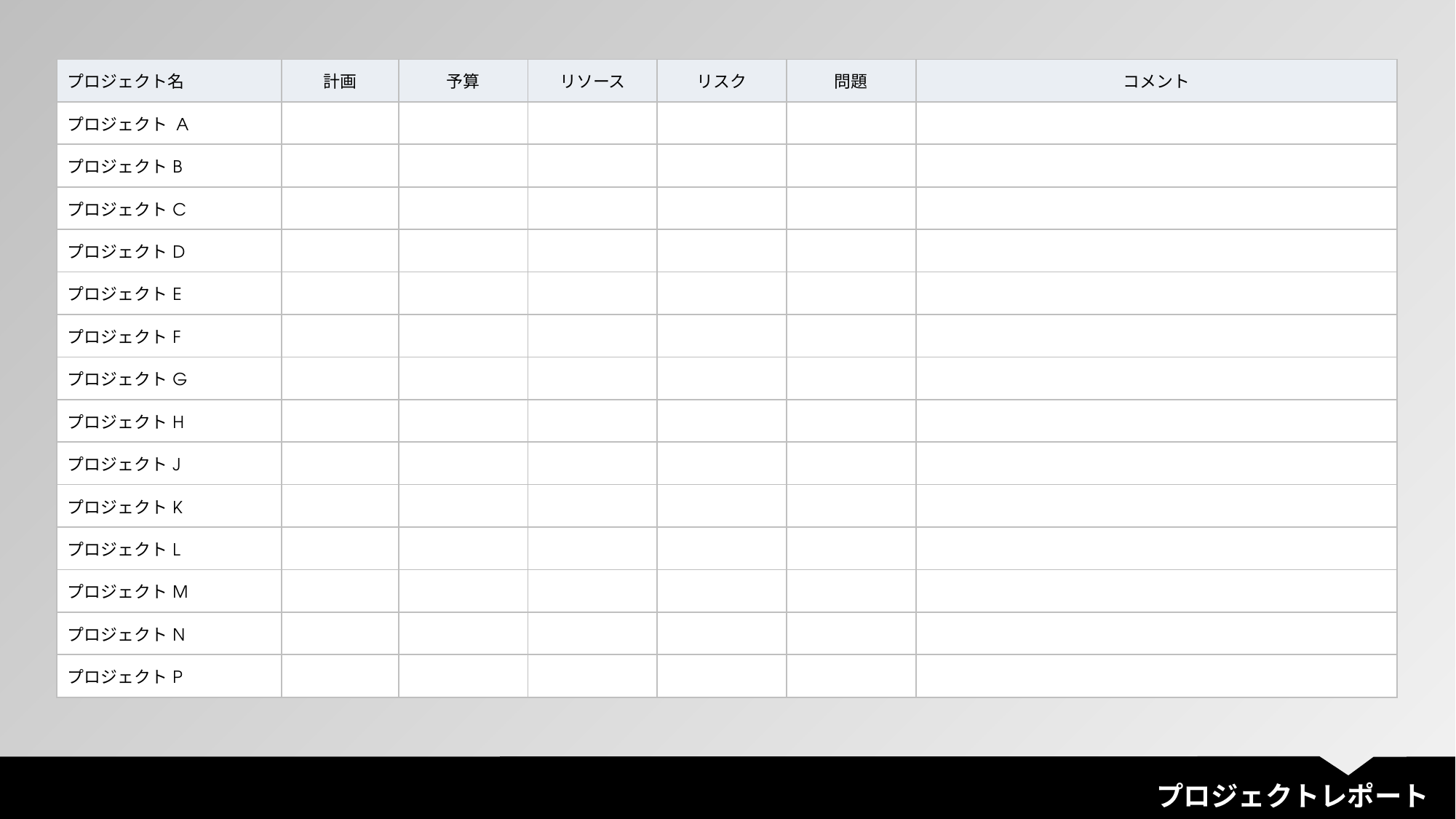

| プロジェクト名 | 計画 | 予算 | リソース | リスク | 問題 | コメント |
| --- | --- | --- | --- | --- | --- | --- |
| プロジェクト A |  |  |  |  |  |  |
| プロジェクトB |  |  |  |  |  |  |
| プロジェクトC |  |  |  |  |  |  |
| プロジェクトD |  |  |  |  |  |  |
| プロジェクトE |  |  |  |  |  |  |
| プロジェクトF |  |  |  |  |  |  |
| プロジェクトG |  |  |  |  |  |  |
| プロジェクトH |  |  |  |  |  |  |
| プロジェクトJ |  |  |  |  |  |  |
| プロジェクトK |  |  |  |  |  |  |
| プロジェクトL |  |  |  |  |  |  |
| プロジェクトM |  |  |  |  |  |  |
| プロジェクトN |  |  |  |  |  |  |
| プロジェクトP |  |  |  |  |  |  |

プロジェクトレポート